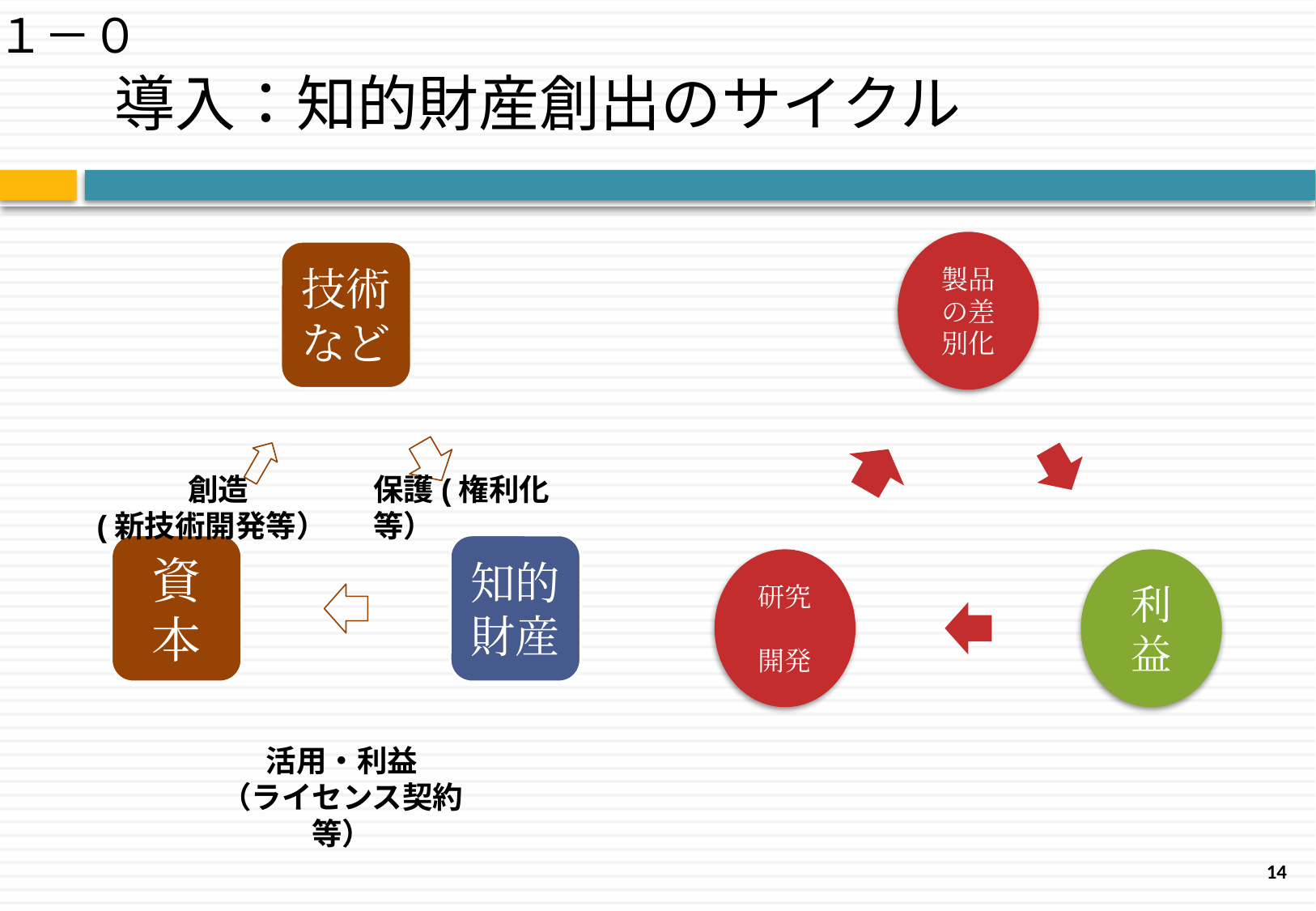

１－０
導入：知的財産創出のサイクル
製品の差別化
利益
研究　　開発
技術など
知的財産
資本
　　　創造
(新技術開発等）
保護(権利化等）
活用・利益
（ライセンス契約等）
14